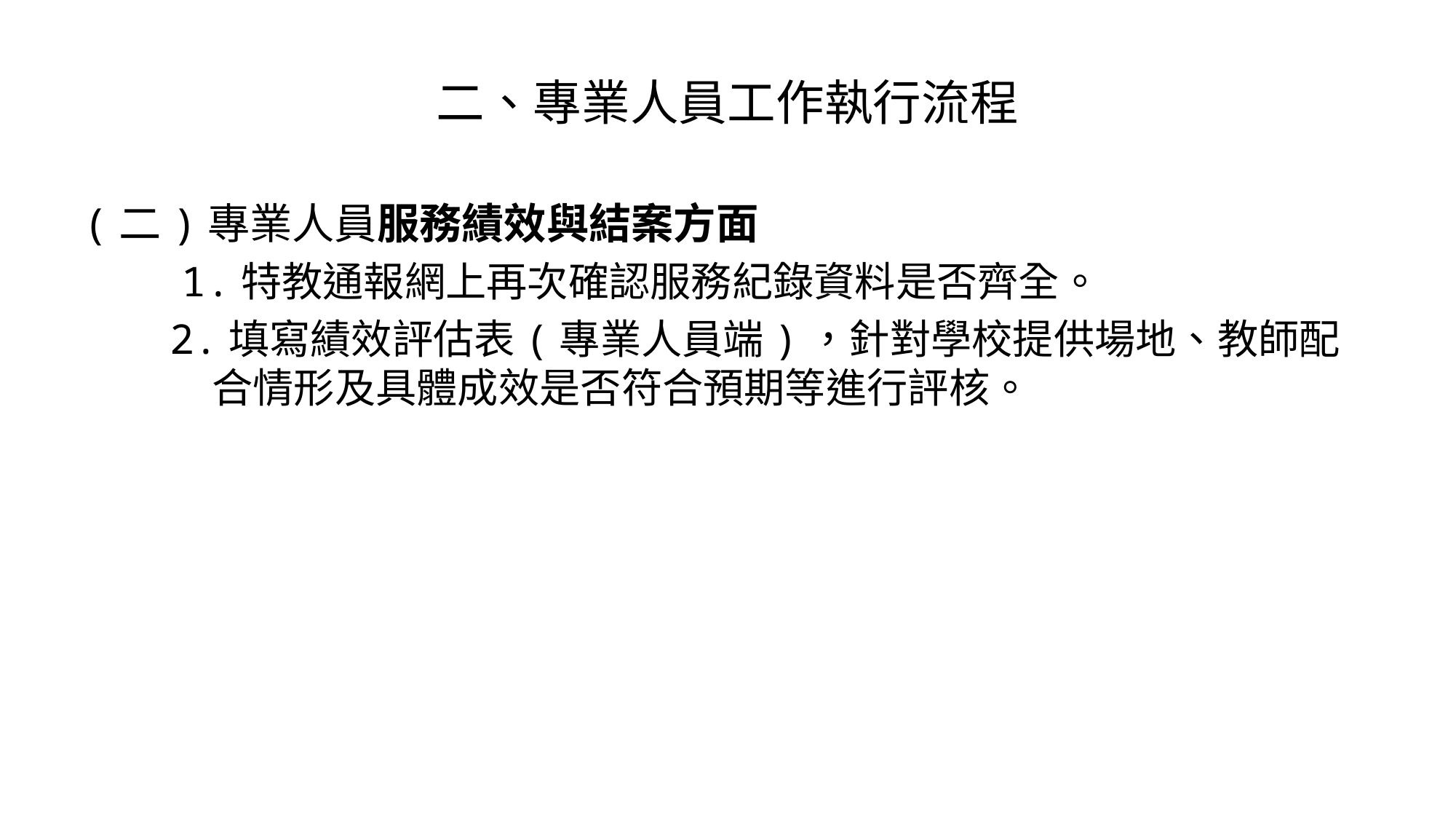

# 二、專業人員工作執行流程
(二)專業人員服務績效與結案方面
    1.特教通報網上再次確認服務紀錄資料是否齊全。
2.填寫績效評估表(專業人員端)，針對學校提供場地、教師配合情形及具體成效是否符合預期等進行評核。